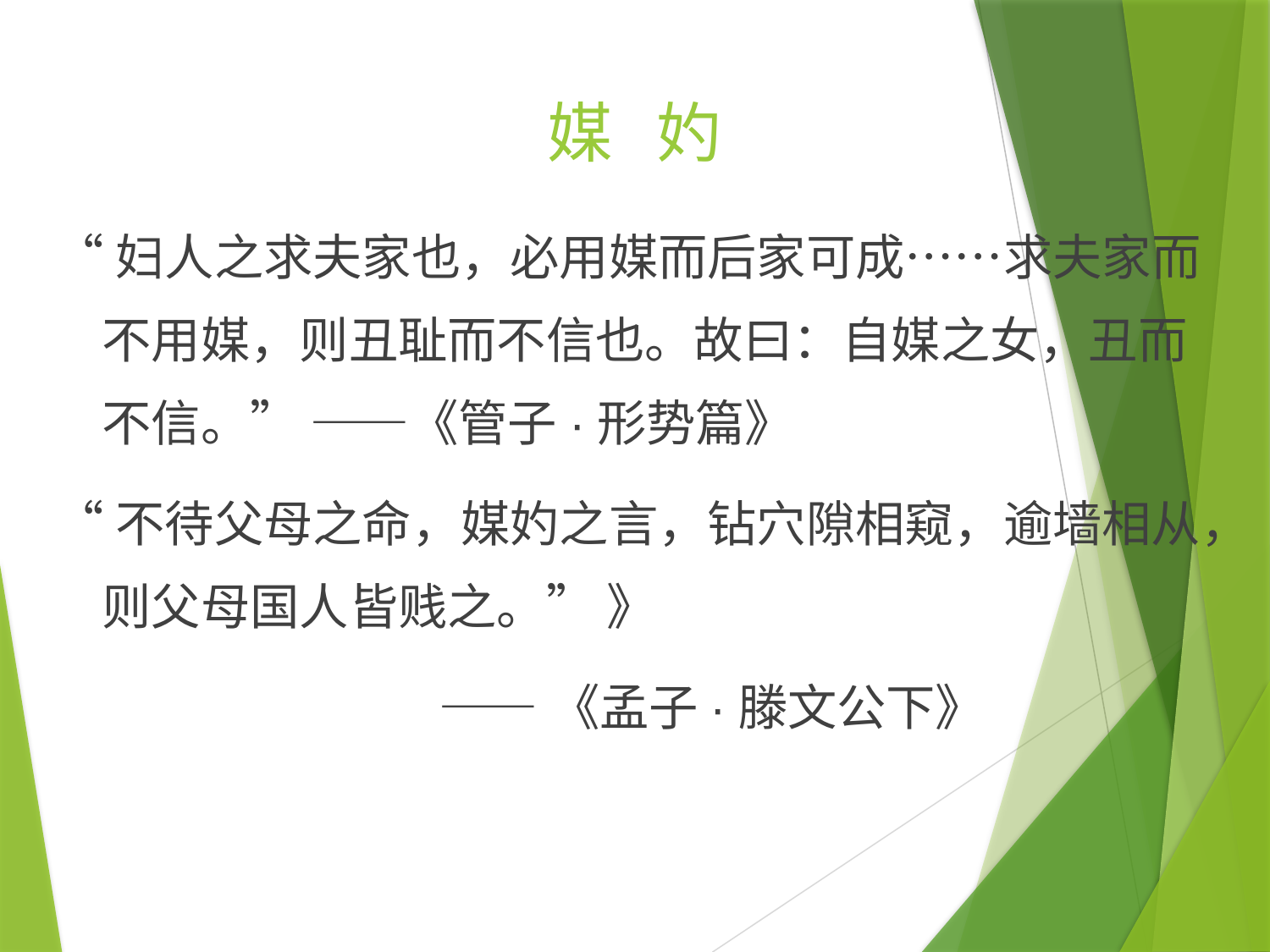

# 媒   妁
“妇人之求夫家也，必用媒而后家可成……求夫家而不用媒，则丑耻而不信也。故曰：自媒之女，丑而不信。” ——《管子·形势篇》
“不待父母之命，媒妁之言，钻穴隙相窥，逾墙相从，则父母国人皆贱之。” 》
                                   ——《孟子·滕文公下》